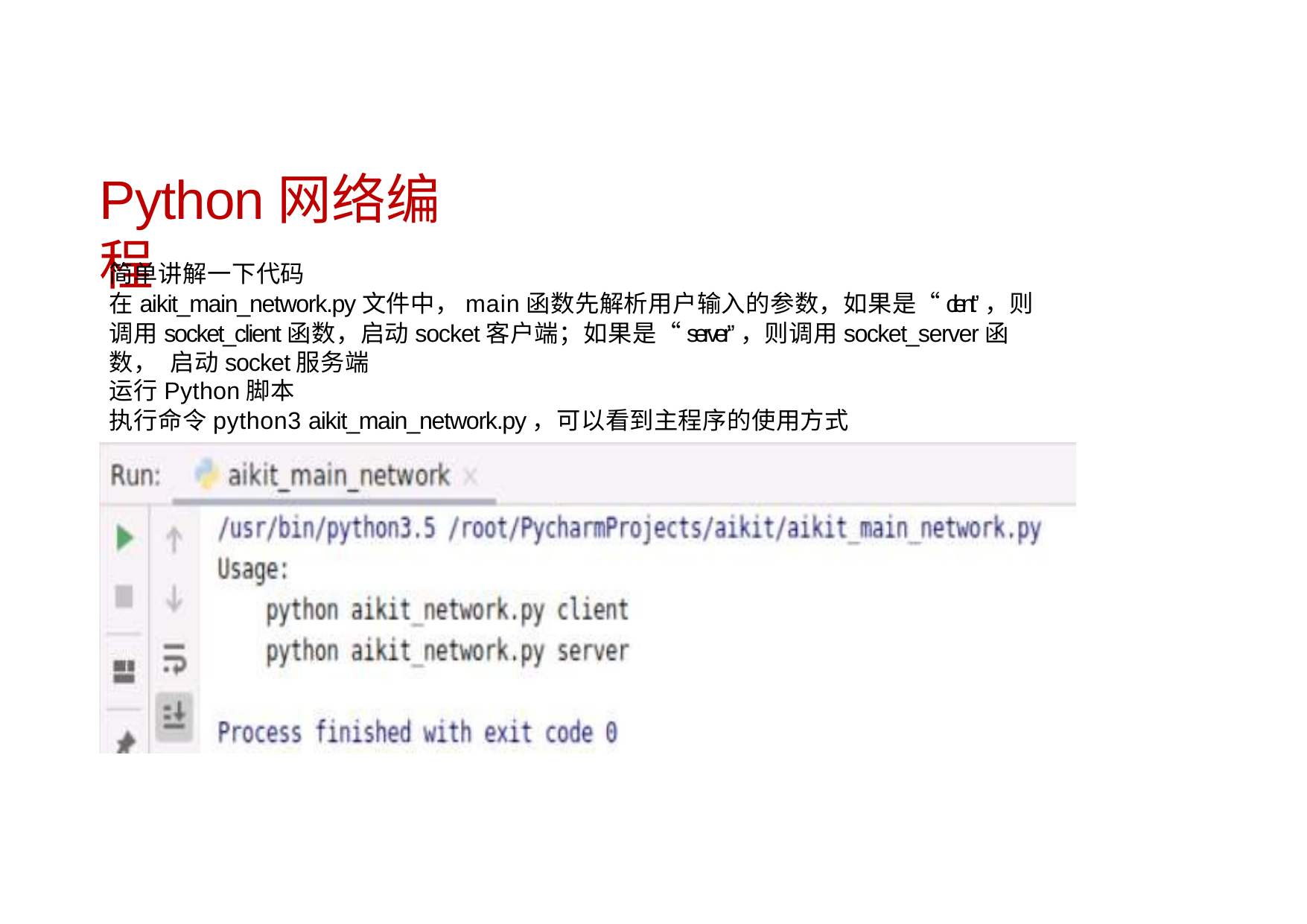

# Python网络编程
简单讲解一下代码
在aikit_main_network.py文件中，main函数先解析用户输入的参数，如果是“client”，则 调用socket_client函数，启动socket客户端；如果是“server”，则调用socket_server函数，  启动socket服务端
运行Python脚本
执行命令python3 aikit_main_network.py，可以看到主程序的使用方式